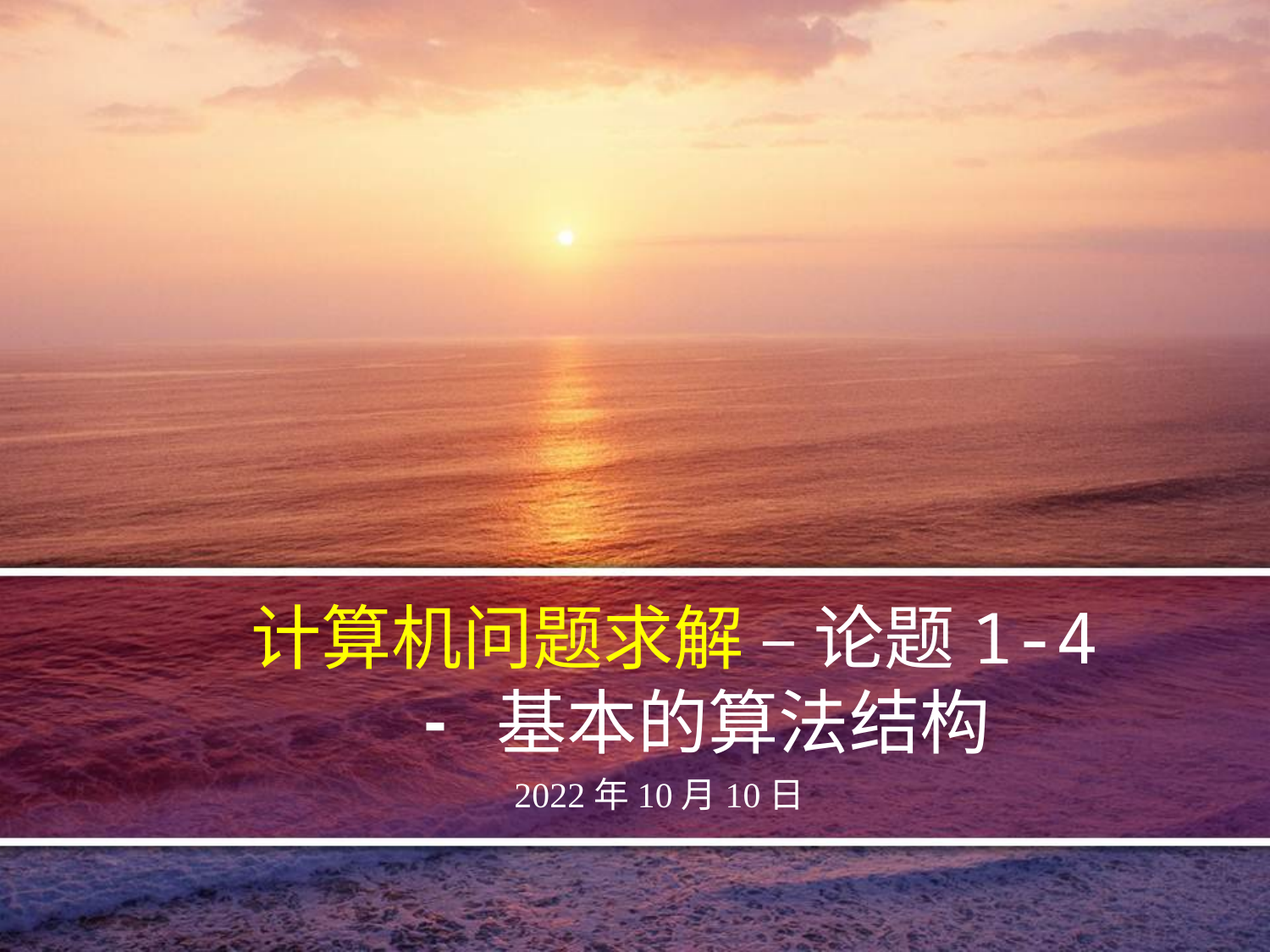

# 计算机问题求解 – 论题1-4 -  基本的算法结构
2022年10月10日